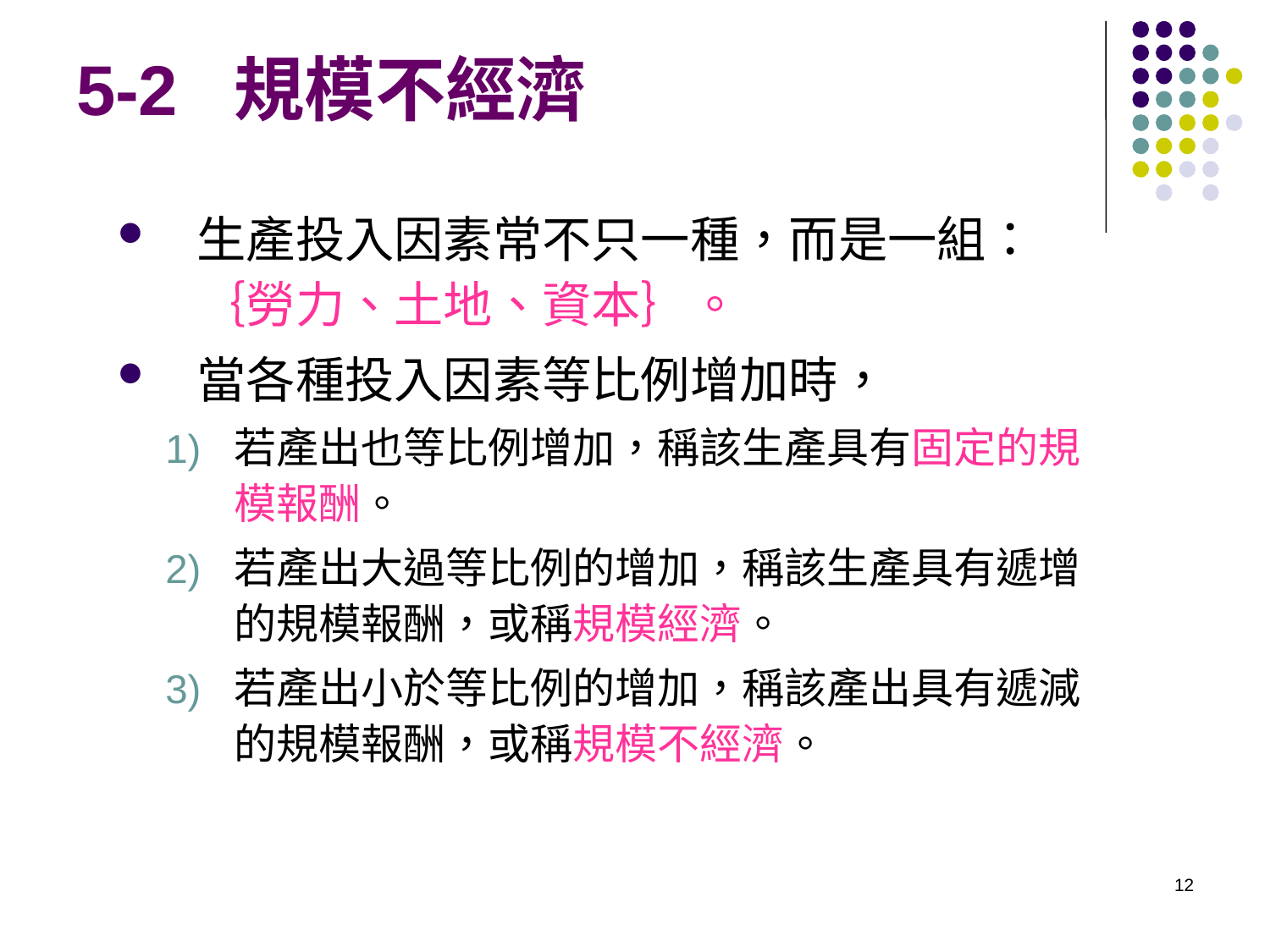

# 5-2  規模不經濟
生產投入因素常不只一種，而是一組：｛勞力、土地、資本｝。
當各種投入因素等比例增加時，
若產出也等比例增加，稱該生產具有固定的規模報酬。
若產出大過等比例的增加，稱該生產具有遞增的規模報酬，或稱規模經濟。
若產出小於等比例的增加，稱該產出具有遞減的規模報酬，或稱規模不經濟。
12